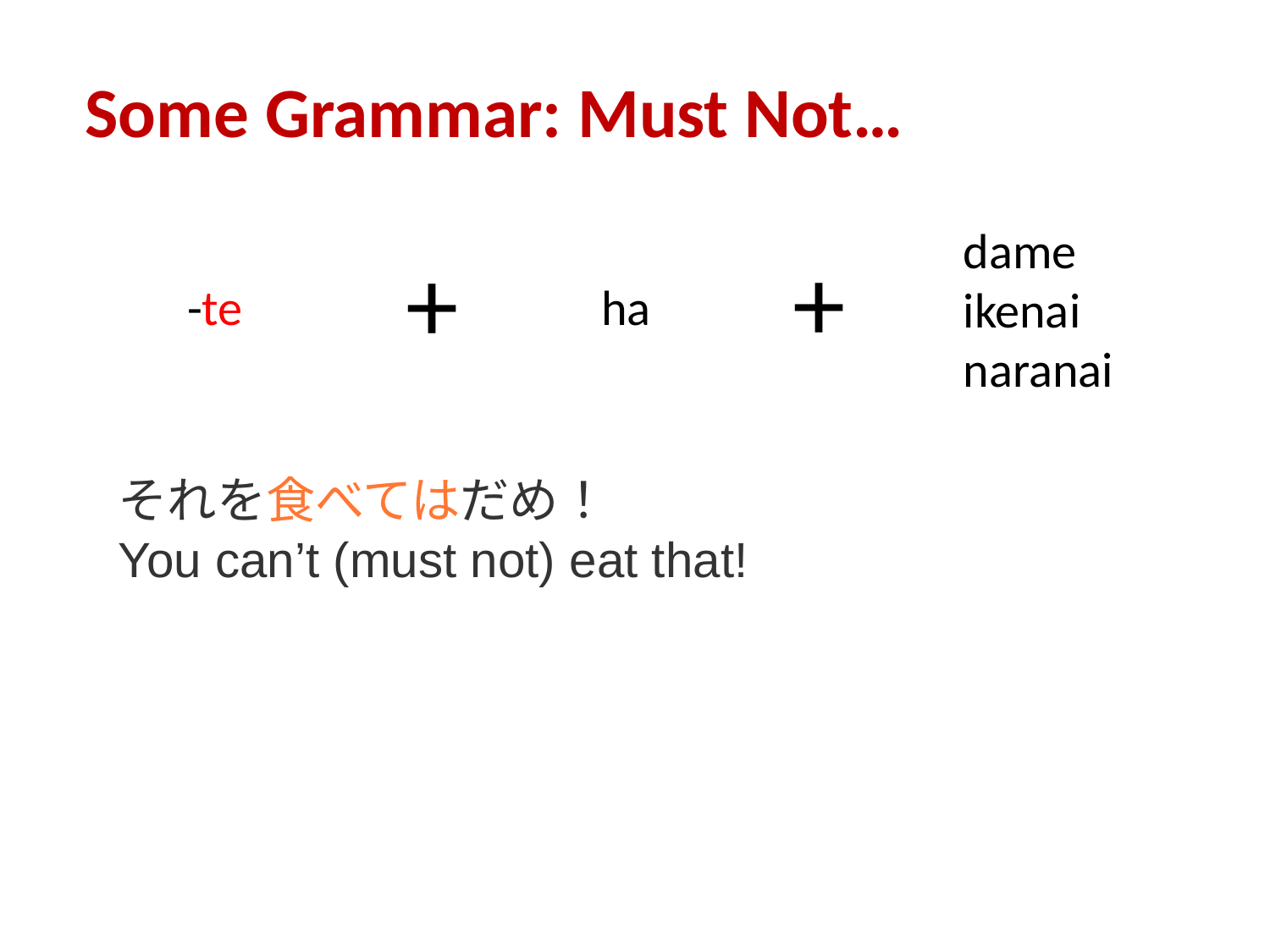

Some Grammar: Must Not…
dame
ikenai
naranai
+
+
ha
-te
それを食べてはだめ！
You can’t (must not) eat that!